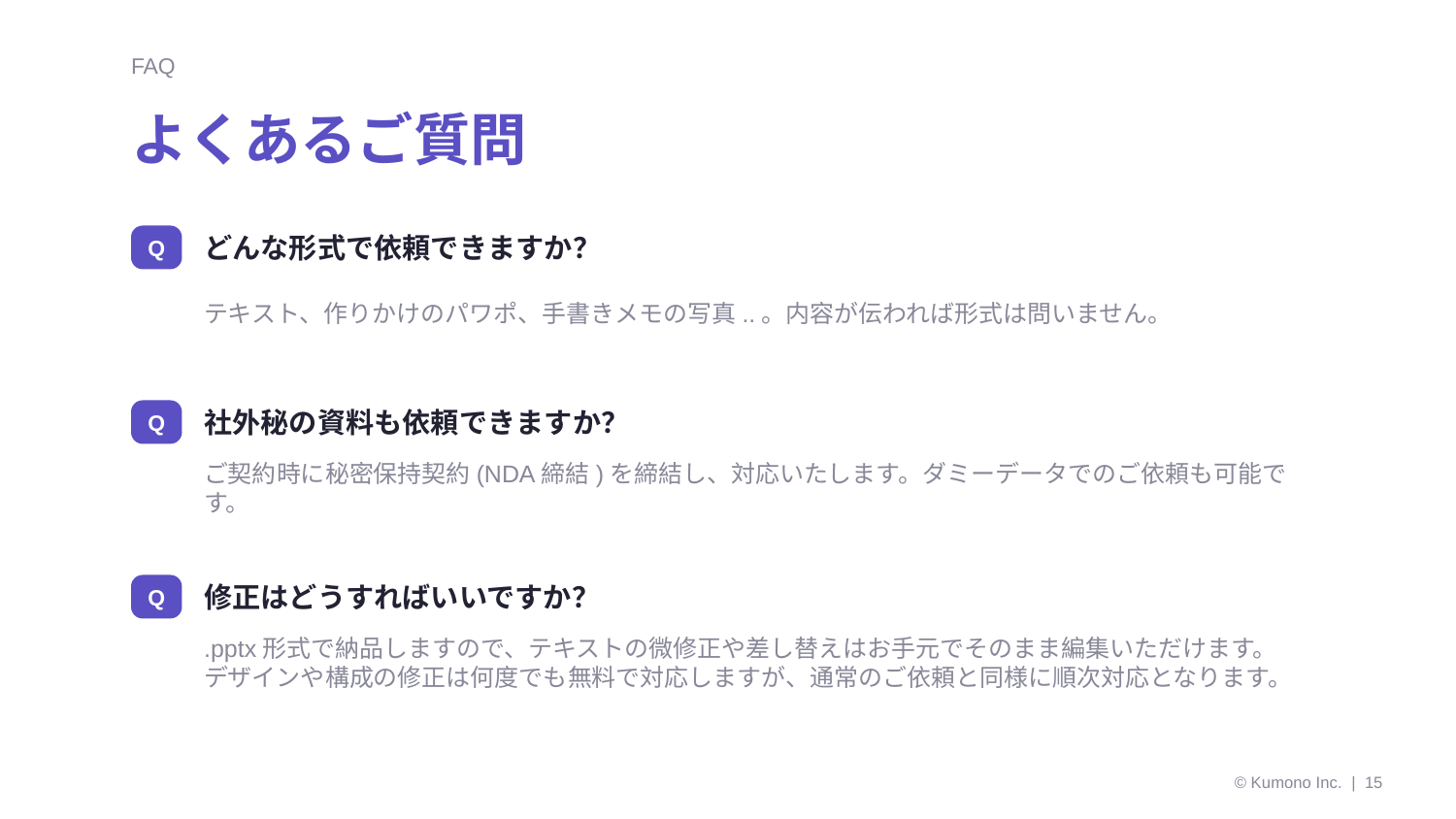

FAQ
よくあるご質問
どんな形式で依頼できますか？

Q
テキスト、作りかけのパワポ、手書きメモの写真..。内容が伝われば形式は問いません。
社外秘の資料も依頼できますか？

Q
ご契約時に秘密保持契約(NDA締結)を締結し、対応いたします。ダミーデータでのご依頼も可能です。
修正はどうすればいいですか？

Q
.pptx形式で納品しますので、テキストの微修正や差し替えはお手元でそのまま編集いただけます。デザインや構成の修正は何度でも無料で対応しますが、通常のご依頼と同様に順次対応となります。
© Kumono Inc.  |  15